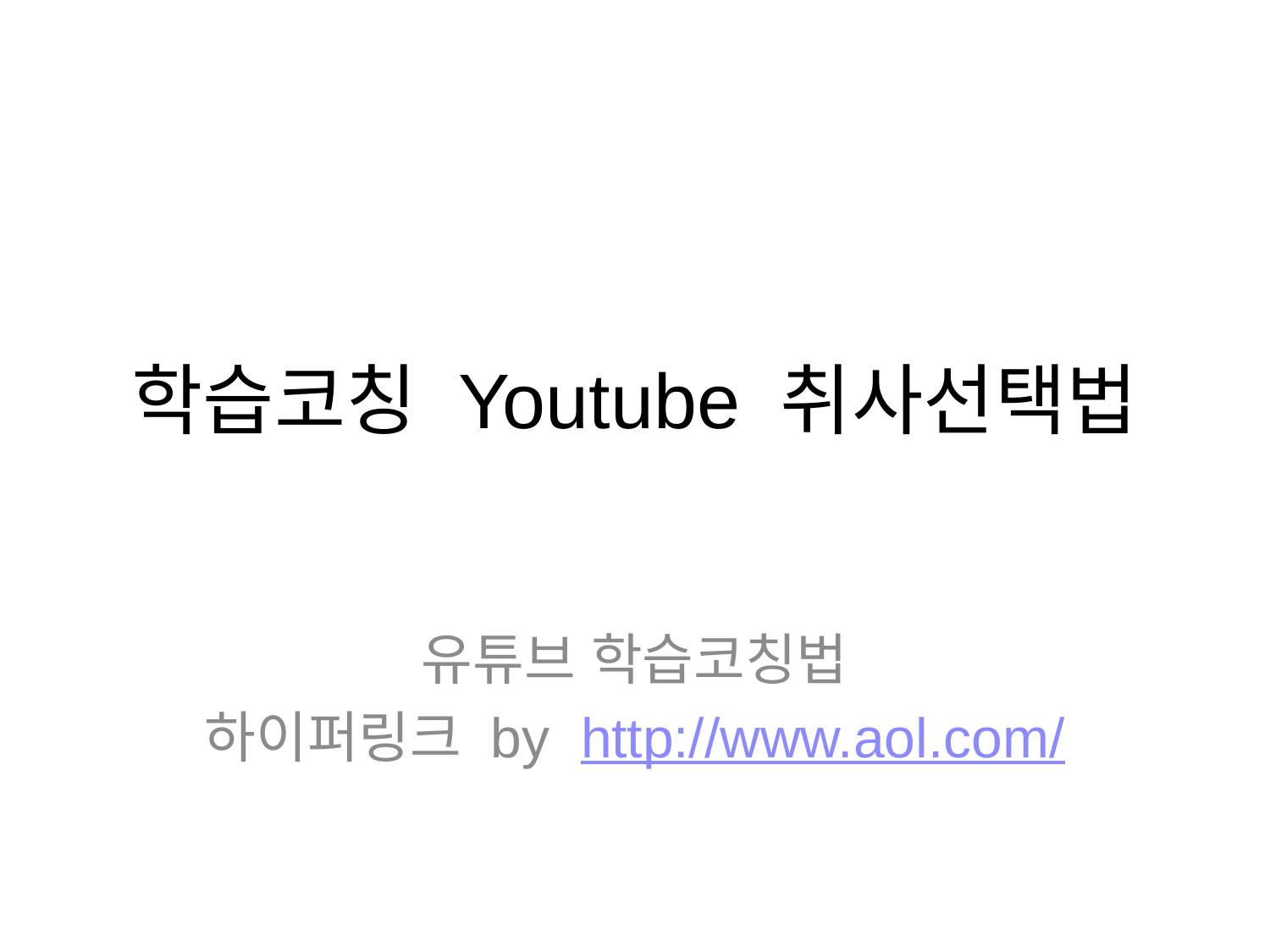

# 학습코칭 Youtube 취사선택법

유튜브 학습코칭법
하이퍼링크 by  http://www.aol.com/